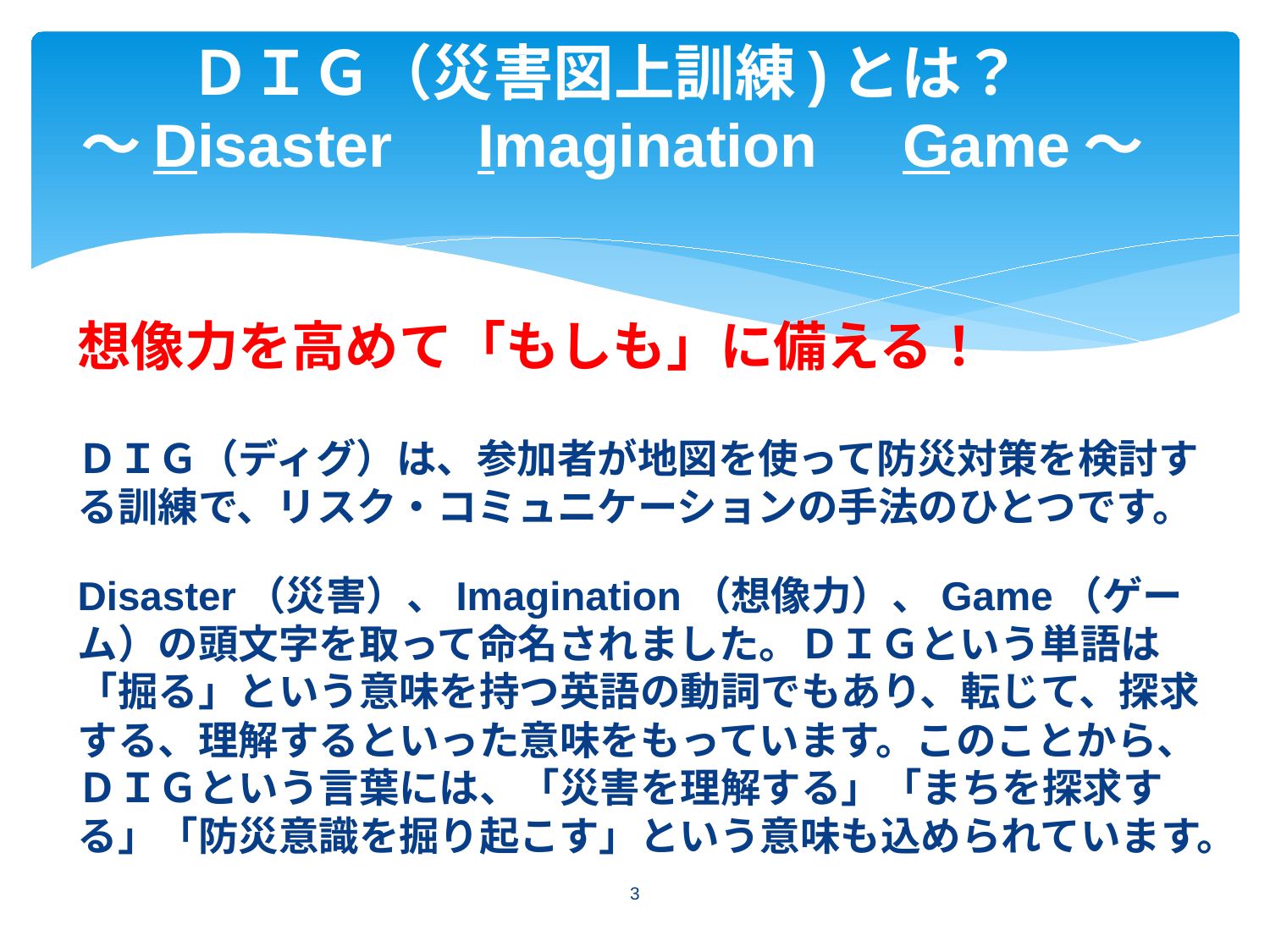

# ＤＩＧ（災害図上訓練)とは？　 ～Disaster　Imagination　Game～
想像力を高めて「もしも」に備える！
ＤＩＧ（ディグ）は、参加者が地図を使って防災対策を検討する訓練で、リスク・コミュニケーションの手法のひとつです。

Disaster（災害）、Imagination（想像力）、Game（ゲーム）の頭文字を取って命名されました。ＤＩＧという単語は「掘る」という意味を持つ英語の動詞でもあり、転じて、探求する、理解するといった意味をもっています。このことから、ＤＩＧという言葉には、「災害を理解する」「まちを探求する」「防災意識を掘り起こす」という意味も込められています。
3